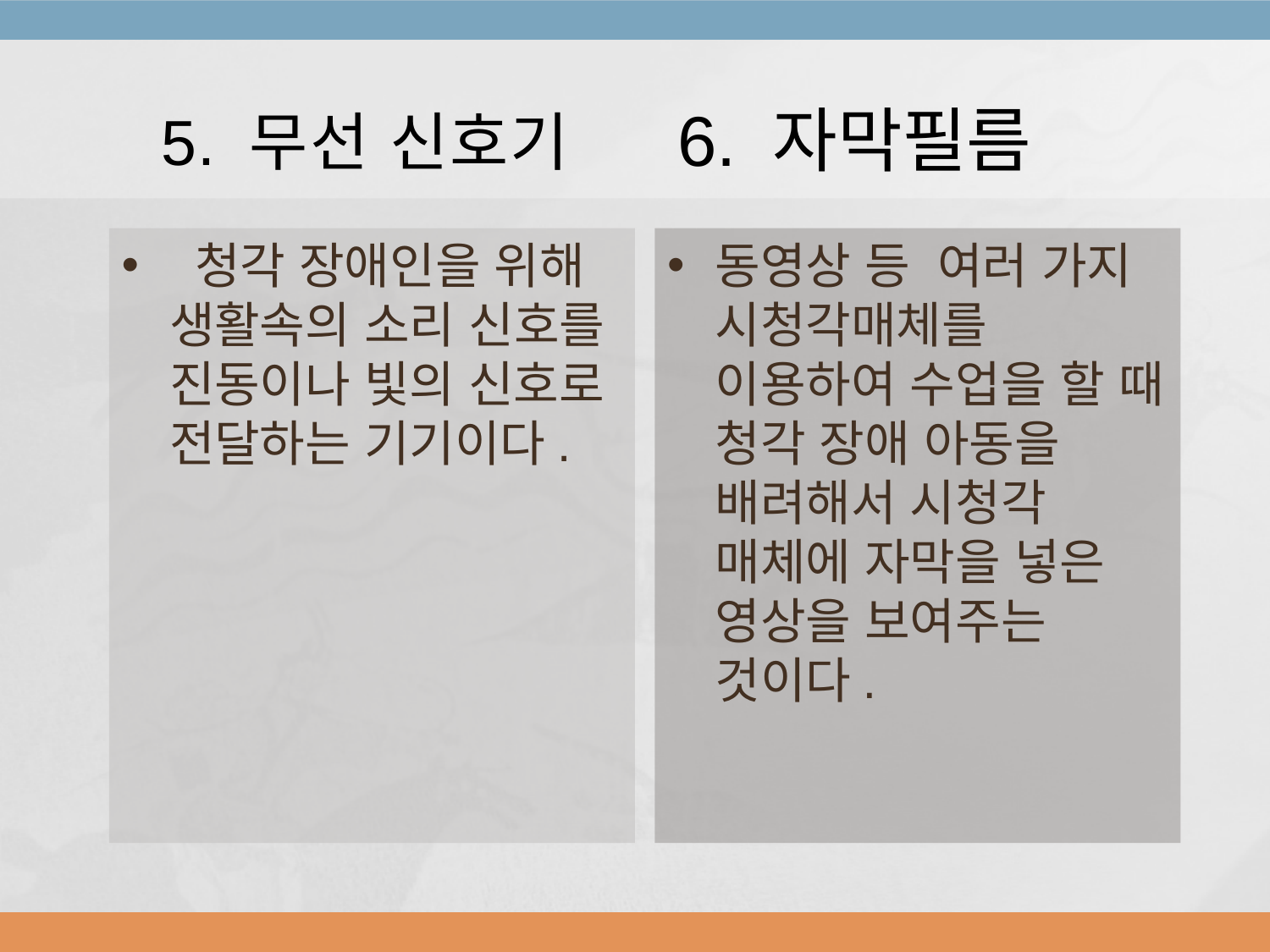

# 5. 무선 신호기
6. 자막필름
 청각 장애인을 위해 생활속의 소리 신호를 진동이나 빛의 신호로 전달하는 기기이다.
동영상 등  여러 가지 시청각매체를 이용하여 수업을 할 때 청각 장애 아동을 배려해서 시청각 매체에 자막을 넣은 영상을 보여주는 것이다.